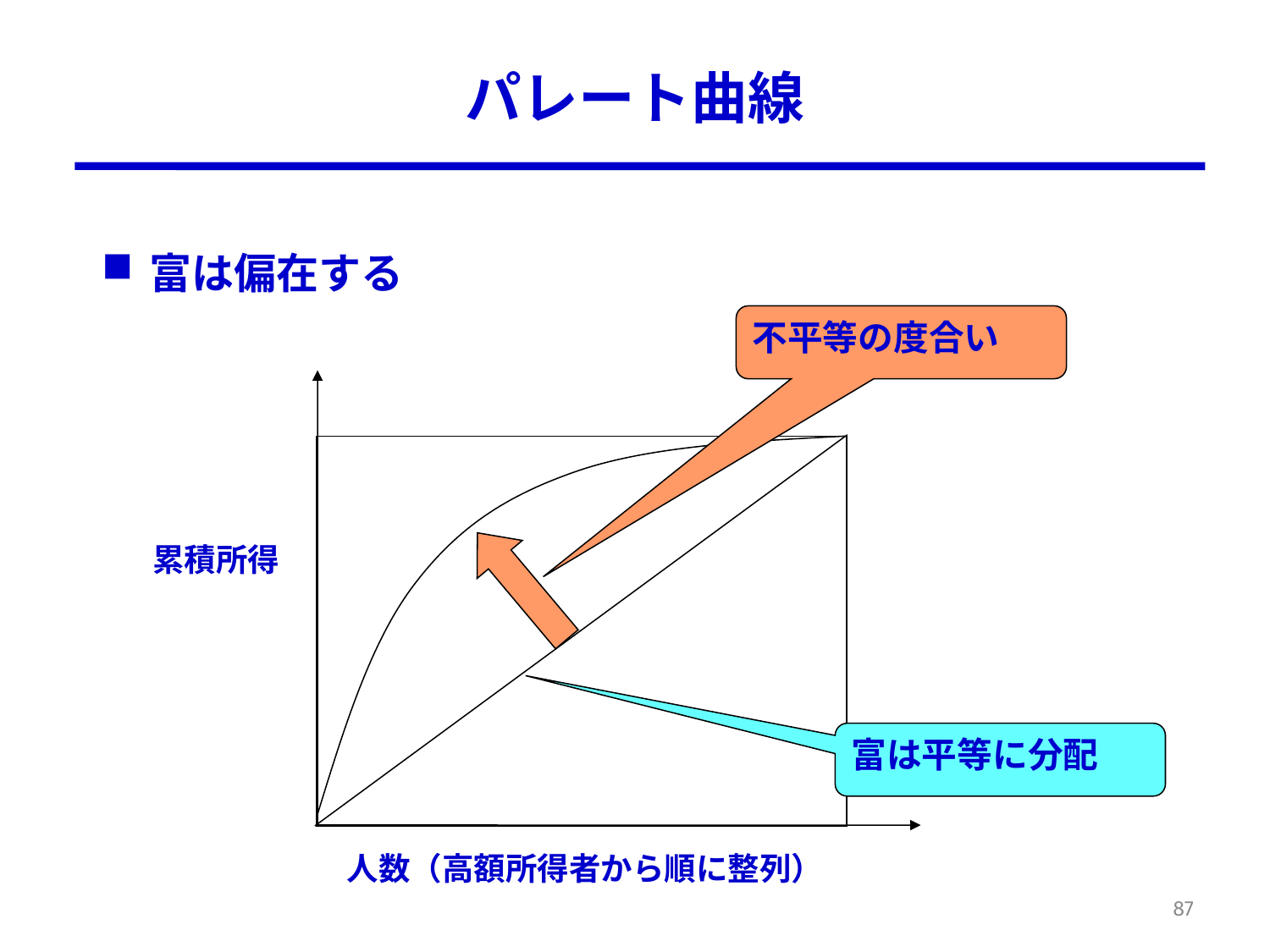

# パレート曲線
富は偏在する

不平等の度合い

累積所得

富は平等に分配

人数（高額所得者から順に整列）
87